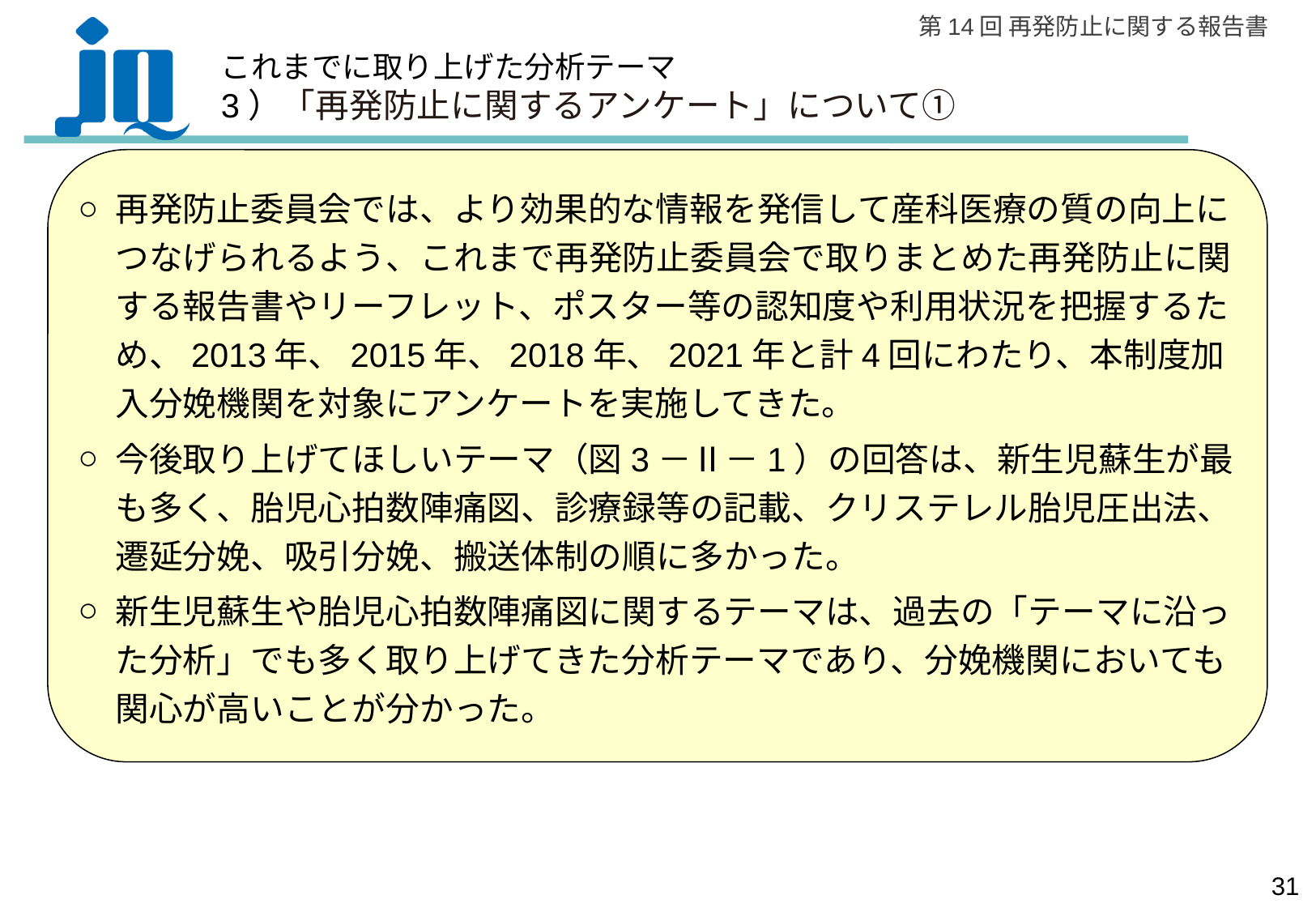

これまでに取り上げた分析テーマ
3）「再発防止に関するアンケート」について①
再発防止委員会では、より効果的な情報を発信して産科医療の質の向上につなげられるよう、これまで再発防止委員会で取りまとめた再発防止に関する報告書やリーフレット、ポスター等の認知度や利用状況を把握するため、2013年、2015年、2018年、2021年と計4回にわたり、本制度加入分娩機関を対象にアンケートを実施してきた。
今後取り上げてほしいテーマ（図3－Ⅱ－1）の回答は、新生児蘇生が最も多く、胎児心拍数陣痛図、診療録等の記載、クリステレル胎児圧出法、遷延分娩、吸引分娩、搬送体制の順に多かった。
新生児蘇生や胎児心拍数陣痛図に関するテーマは、過去の「テーマに沿った分析」でも多く取り上げてきた分析テーマであり、分娩機関においても関心が高いことが分かった。

31